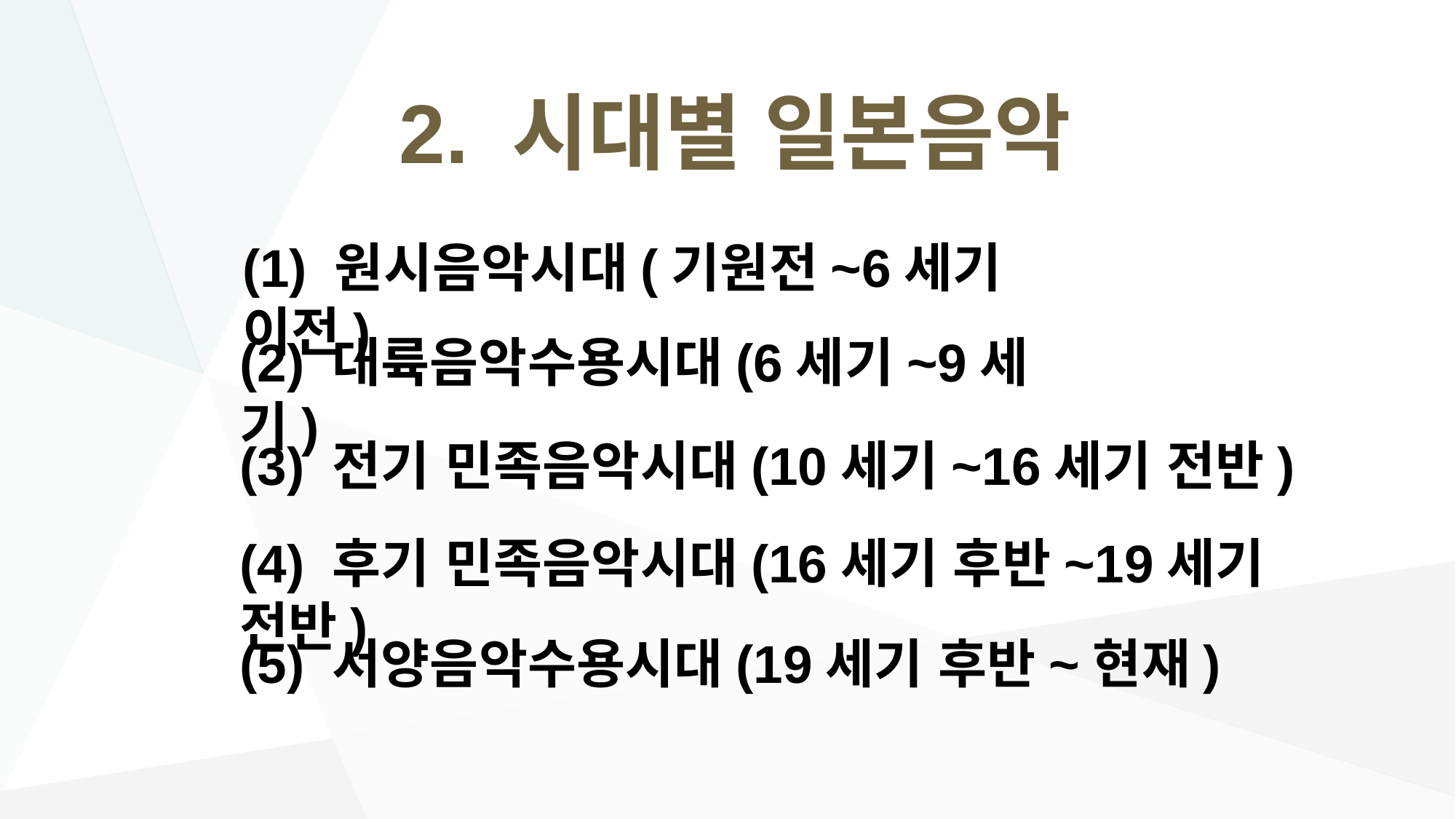

2. 시대별 일본음악
(1) 원시음악시대(기원전~6세기 이전)
(2) 대륙음악수용시대(6세기~9세기)
(3) 전기 민족음악시대(10세기~16세기 전반)
(4) 후기 민족음악시대(16세기 후반~19세기 전반)
(5) 서양음악수용시대(19세기 후반~현재)